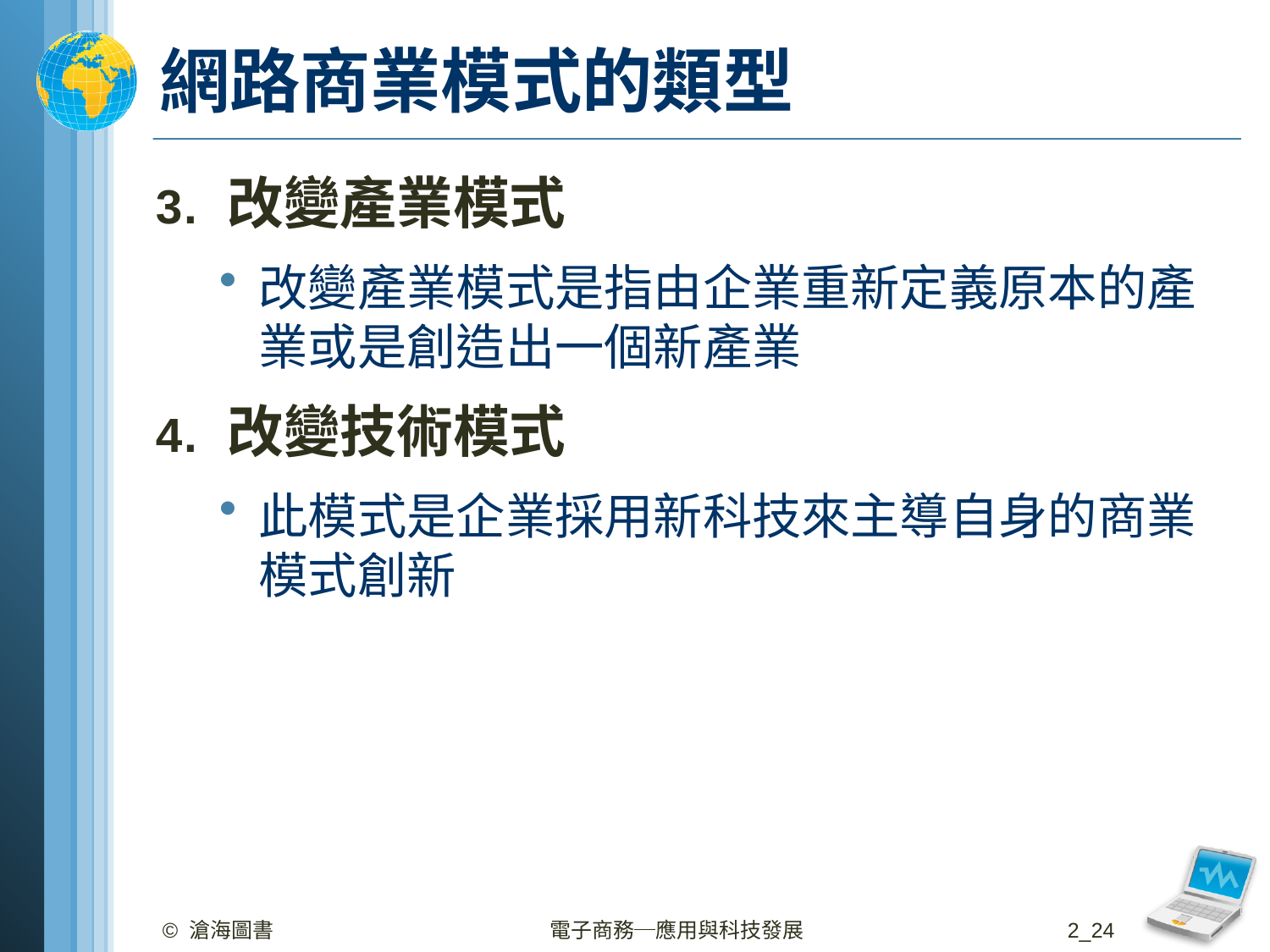

# 網路商業模式的類型
改變產業模式
改變產業模式是指由企業重新定義原本的產業或是創造出一個新產業
改變技術模式
此模式是企業採用新科技來主導自身的商業模式創新
© 滄海圖書
電子商務─應用與科技發展
2_24